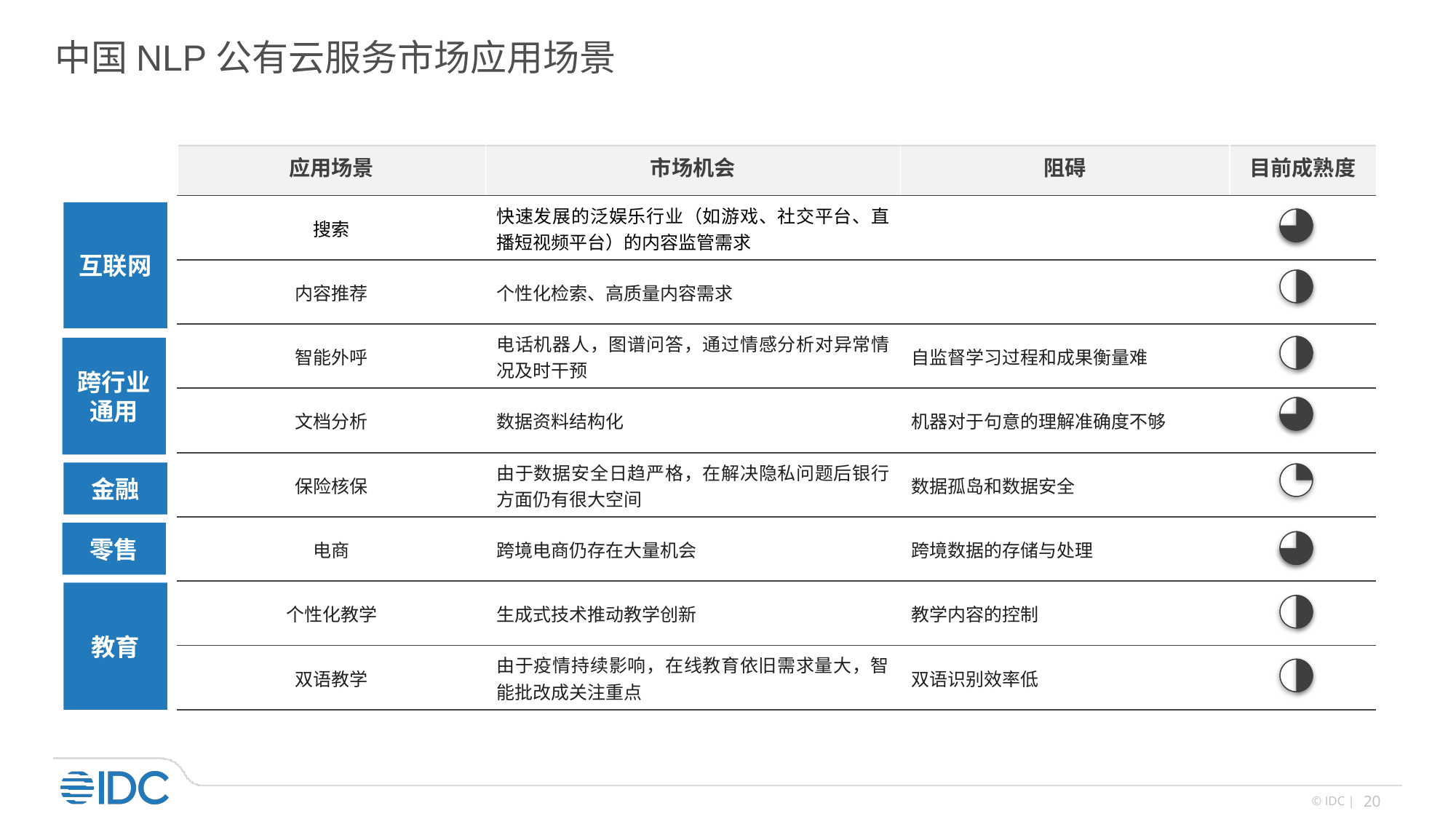

中国NLP公有云服务市场应用场景
| 应用场景 | 市场机会 | 阻碍 | 目前成熟度 |
| --- | --- | --- | --- |
| 搜索 | 快速发展的泛娱乐行业（如游戏、社交平台、直播短视频平台）的内容监管需求 |  |  |
| 内容推荐 | 个性化检索、高质量内容需求 |  |  |
| 智能外呼 | 电话机器人，图谱问答，通过情感分析对异常情况及时干预 | 自监督学习过程和成果衡量难 |  |
| 文档分析 | 数据资料结构化 | 机器对于句意的理解准确度不够 |  |
| 保险核保 | 由于数据安全日趋严格，在解决隐私问题后银行方面仍有很大空间 | 数据孤岛和数据安全 |  |
| 电商 | 跨境电商仍存在大量机会 | 跨境数据的存储与处理 |  |
| 个性化教学 | 生成式技术推动教学创新 | 教学内容的控制 |  |
| 双语教学 | 由于疫情持续影响，在线教育依旧需求量大，智能批改成关注重点 | 双语识别效率低 |  |
互联网

跨行业通用

金融

零售

教育